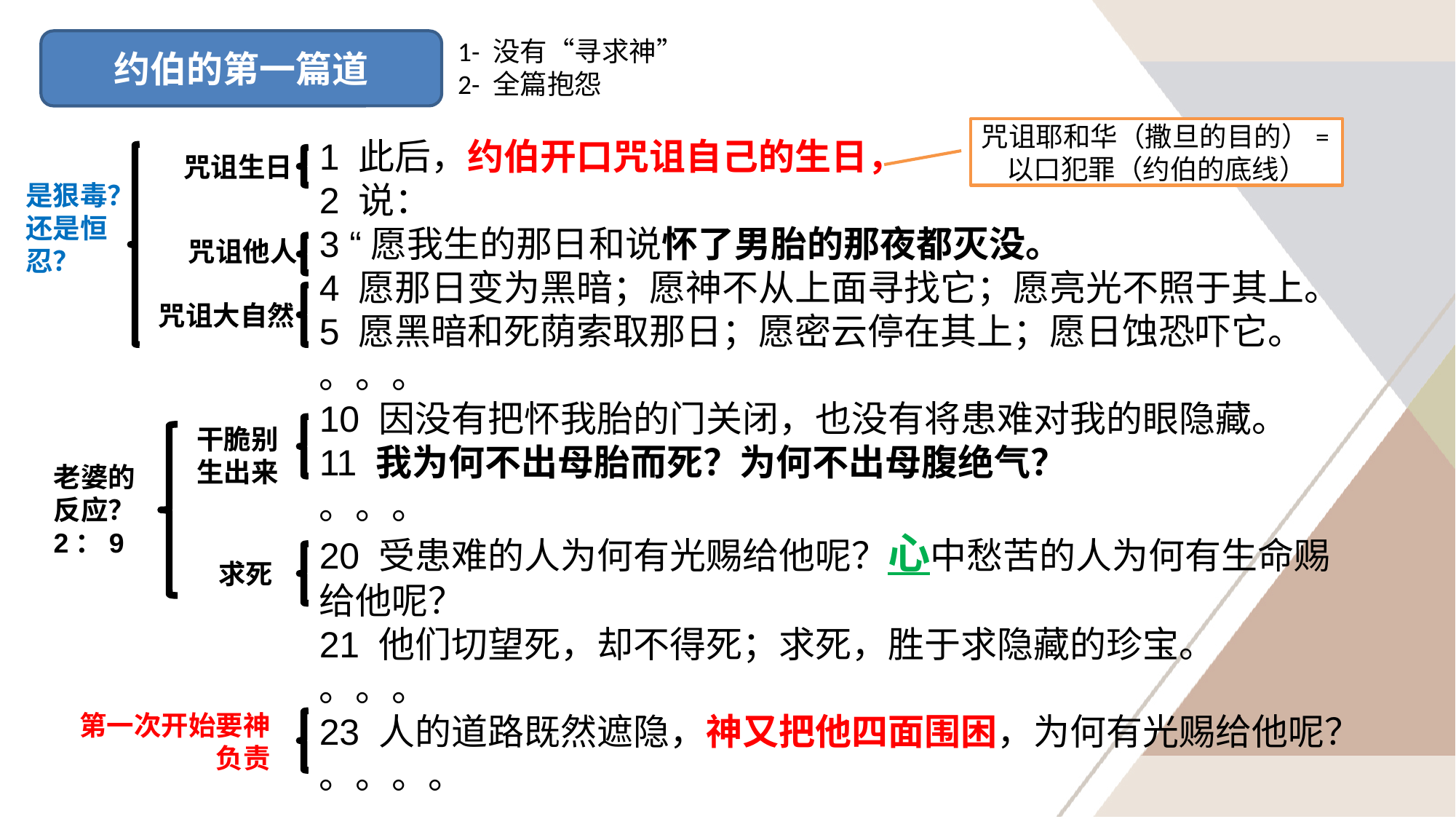

1- 没有“寻求神”
2- 全篇抱怨
约伯的第一篇道
咒诅耶和华（撒旦的目的）=以口犯罪（约伯的底线）
1 此后，约伯开口咒诅自己的生日，
2 说：
3 “愿我生的那日和说怀了男胎的那夜都灭没。
4 愿那日变为黑暗；愿神不从上面寻找它；愿亮光不照于其上。
5 愿黑暗和死荫索取那日；愿密云停在其上；愿日蚀恐吓它。
。。。
10 因没有把怀我胎的门关闭，也没有将患难对我的眼隐藏。
11 我为何不出母胎而死？为何不出母腹绝气？
。。。
20 受患难的人为何有光赐给他呢？心中愁苦的人为何有生命赐给他呢？
21 他们切望死，却不得死；求死，胜于求隐藏的珍宝。
。。。
23 人的道路既然遮隐，神又把他四面围困，为何有光赐给他呢？
。。。。

咒诅生日

是狠毒？还是恒忍？
咒诅他人

咒诅大自然
干脆别生出来

老婆的反应？
2：9

求死
第一次开始要神负责